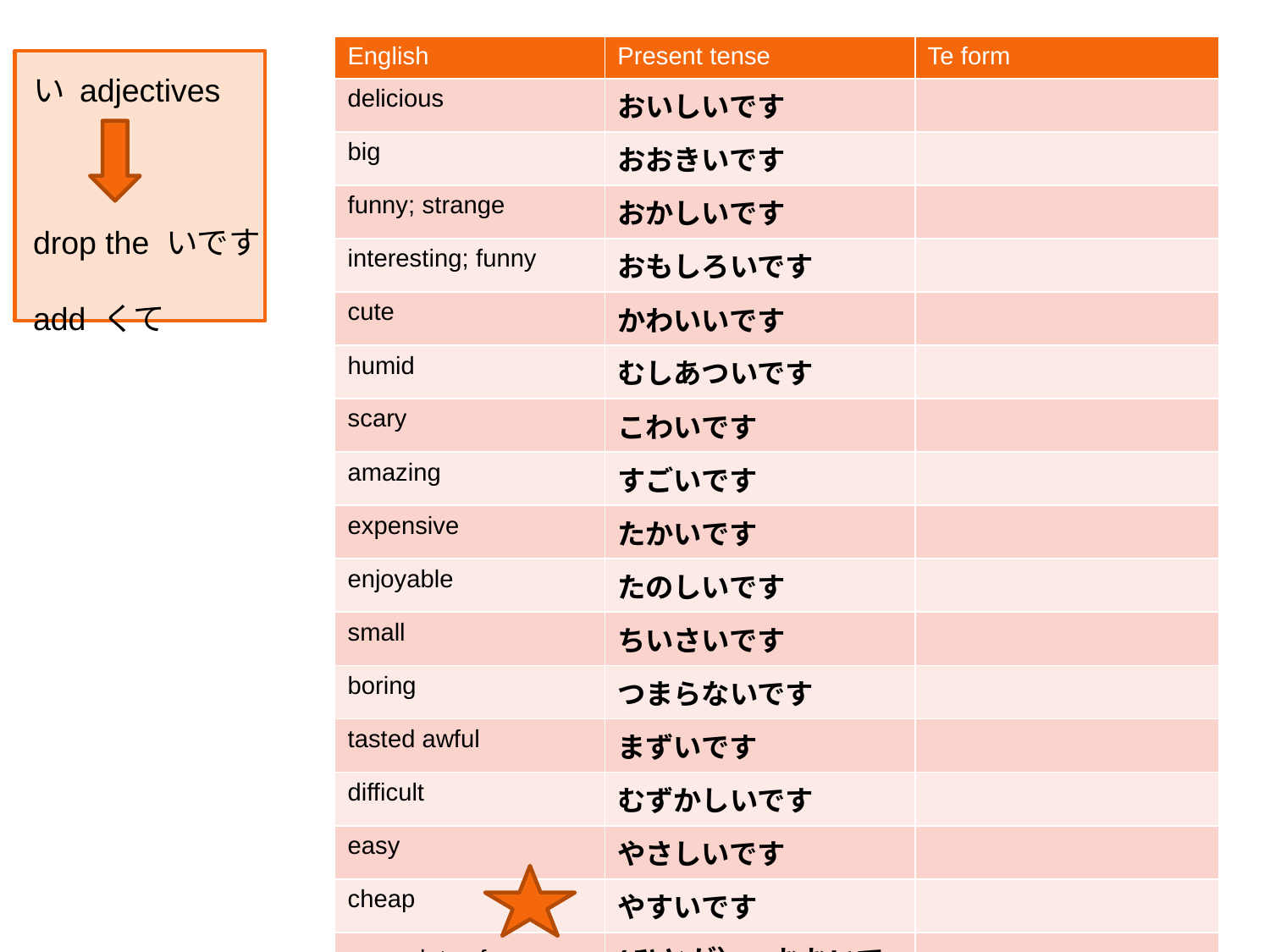

| English | Present tense | Te form |
| --- | --- | --- |
| delicious | おいしいです |  |
| big | おおきいです |  |
| funny; strange | おかしいです |  |
| interesting; funny | おもしろいです |  |
| cute | かわいいです |  |
| humid | むしあついです |  |
| scary | こわいです |  |
| amazing | すごいです |  |
| expensive | たかいです |  |
| enjoyable | たのしいです |  |
| small | ちいさいです |  |
| boring | つまらないです |  |
| tasted awful | まずいです |  |
| difficult | むずかしいです |  |
| easy | やさしいです |  |
| cheap | やすいです |  |
| many, lots of　(people) | (ひとが）　おおいです |  |
| good | いいです |  |

い adjectives

drop the いです
add くて